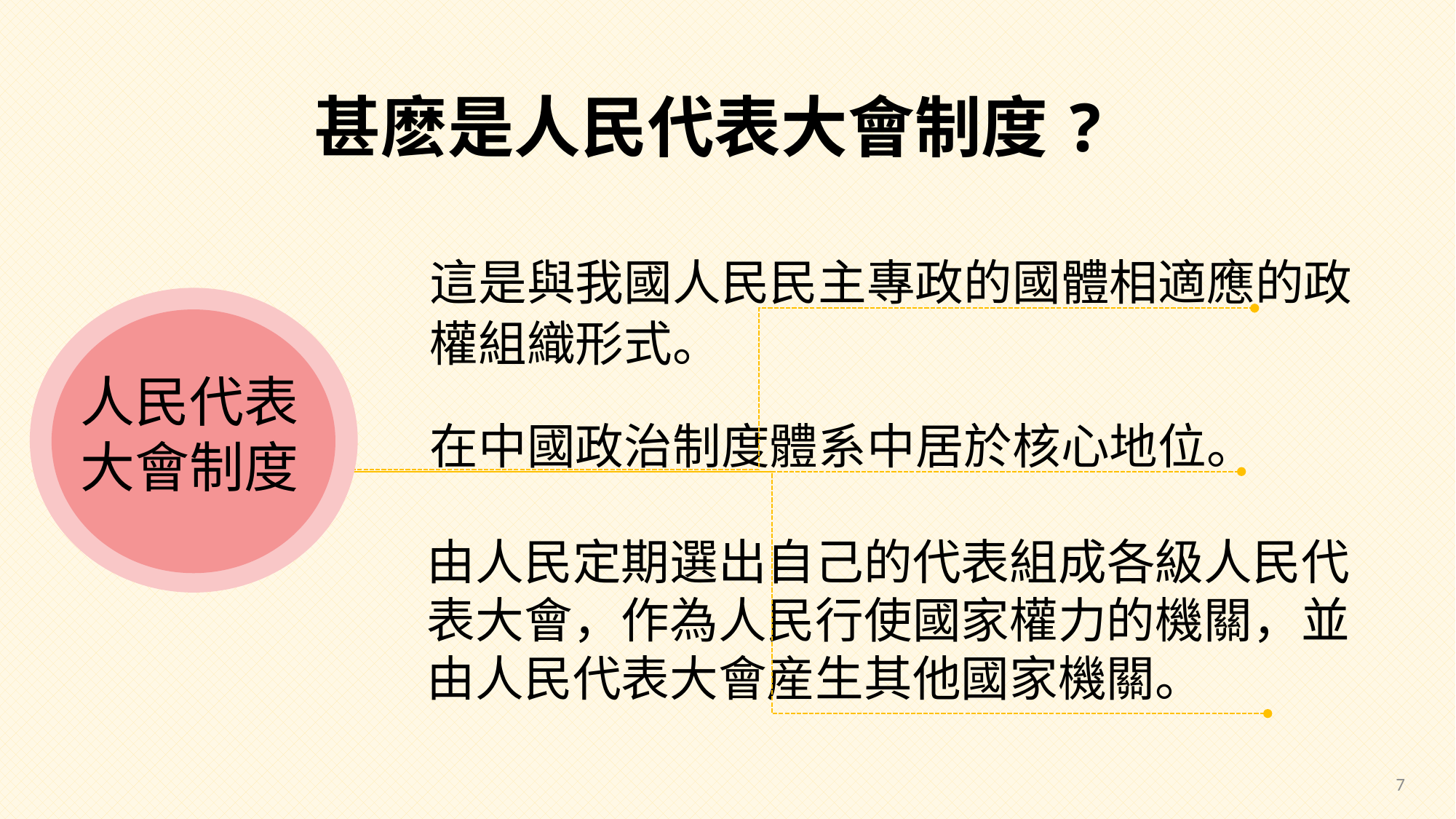

甚麽是人民代表大會制度?
這是與我國人民民主專政的國體相適應的政權組織形式。

人民代表大會制度

在中國政治制度體系中居於核心地位。
由人民定期選出自己的代表組成各級人民代表大會，作為人民行使國家權力的機關，並由人民代表大會産生其他國家機關。
7